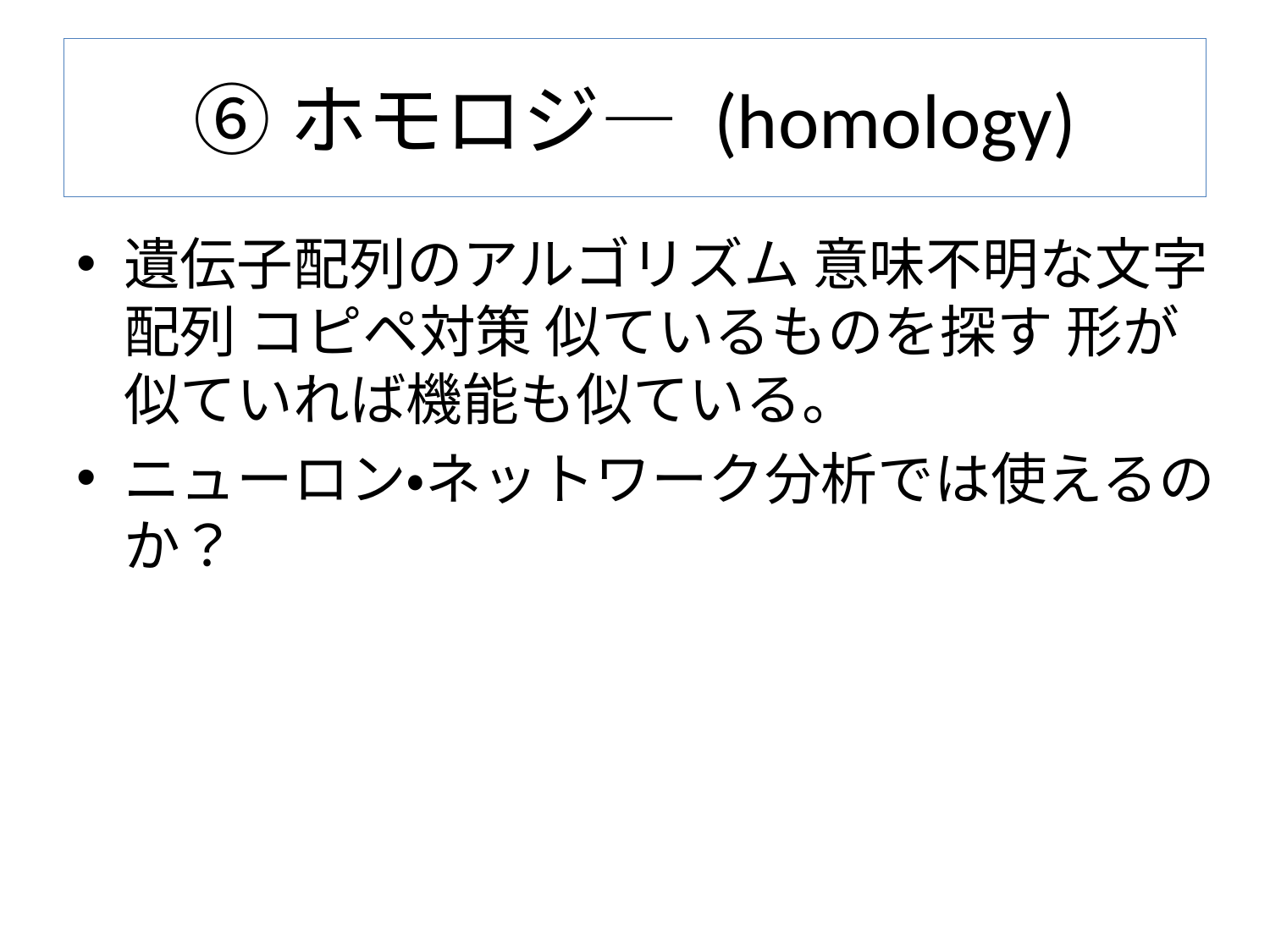

# ⑥ホモロジ― (homology)
遺伝子配列のアルゴリズム 意味不明な文字配列 コピペ対策 似ているものを探す 形が似ていれば機能も似ている。
ニューロン・ネットワーク分析では使えるのか？